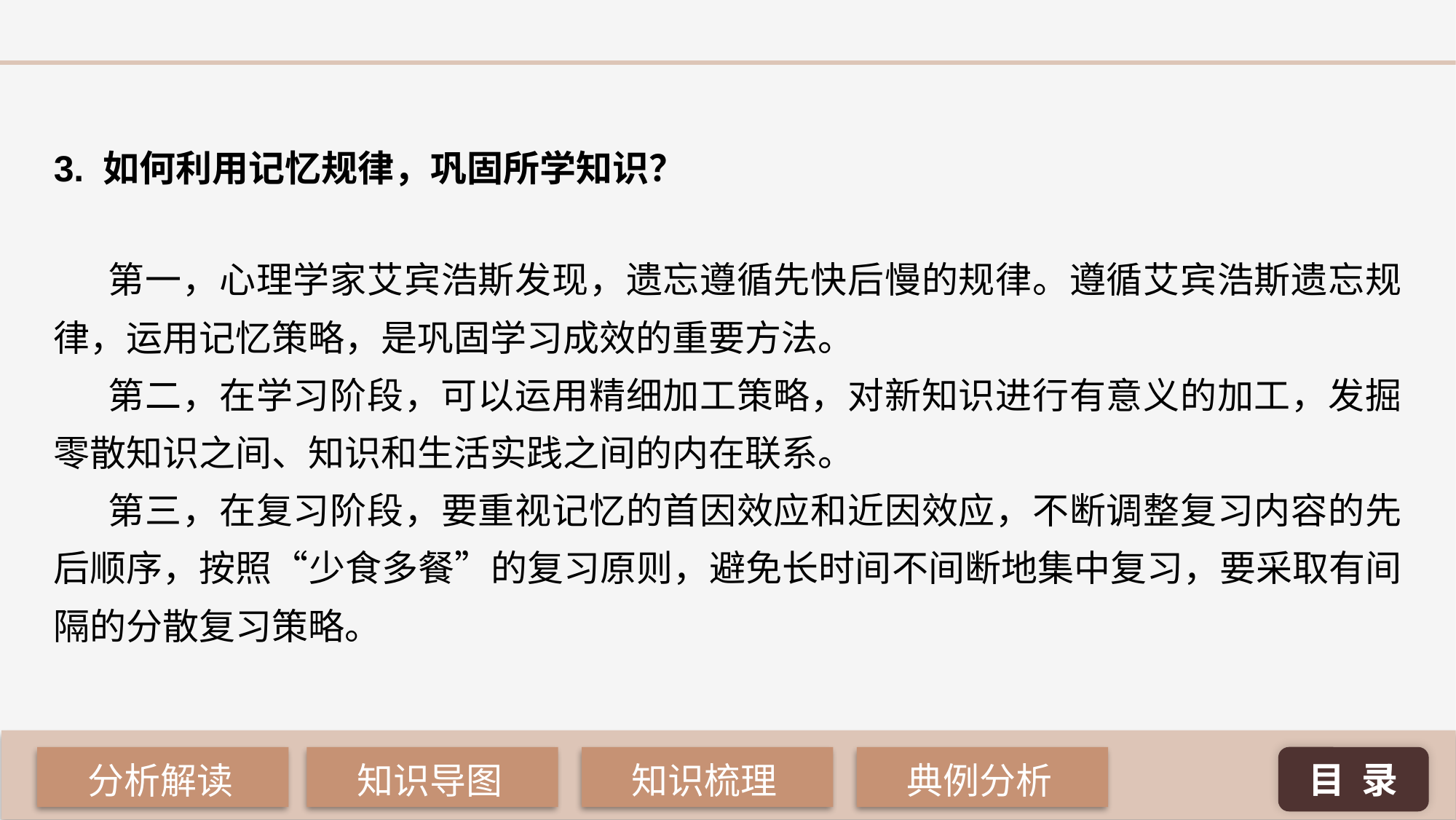

3. 如何利用记忆规律，巩固所学知识？
第一，心理学家艾宾浩斯发现，遗忘遵循先快后慢的规律。遵循艾宾浩斯遗忘规律，运用记忆策略，是巩固学习成效的重要方法。
第二，在学习阶段，可以运用精细加工策略，对新知识进行有意义的加工，发掘零散知识之间、知识和生活实践之间的内在联系。
第三，在复习阶段，要重视记忆的首因效应和近因效应，不断调整复习内容的先后顺序，按照“少食多餐”的复习原则，避免长时间不间断地集中复习，要采取有间隔的分散复习策略。